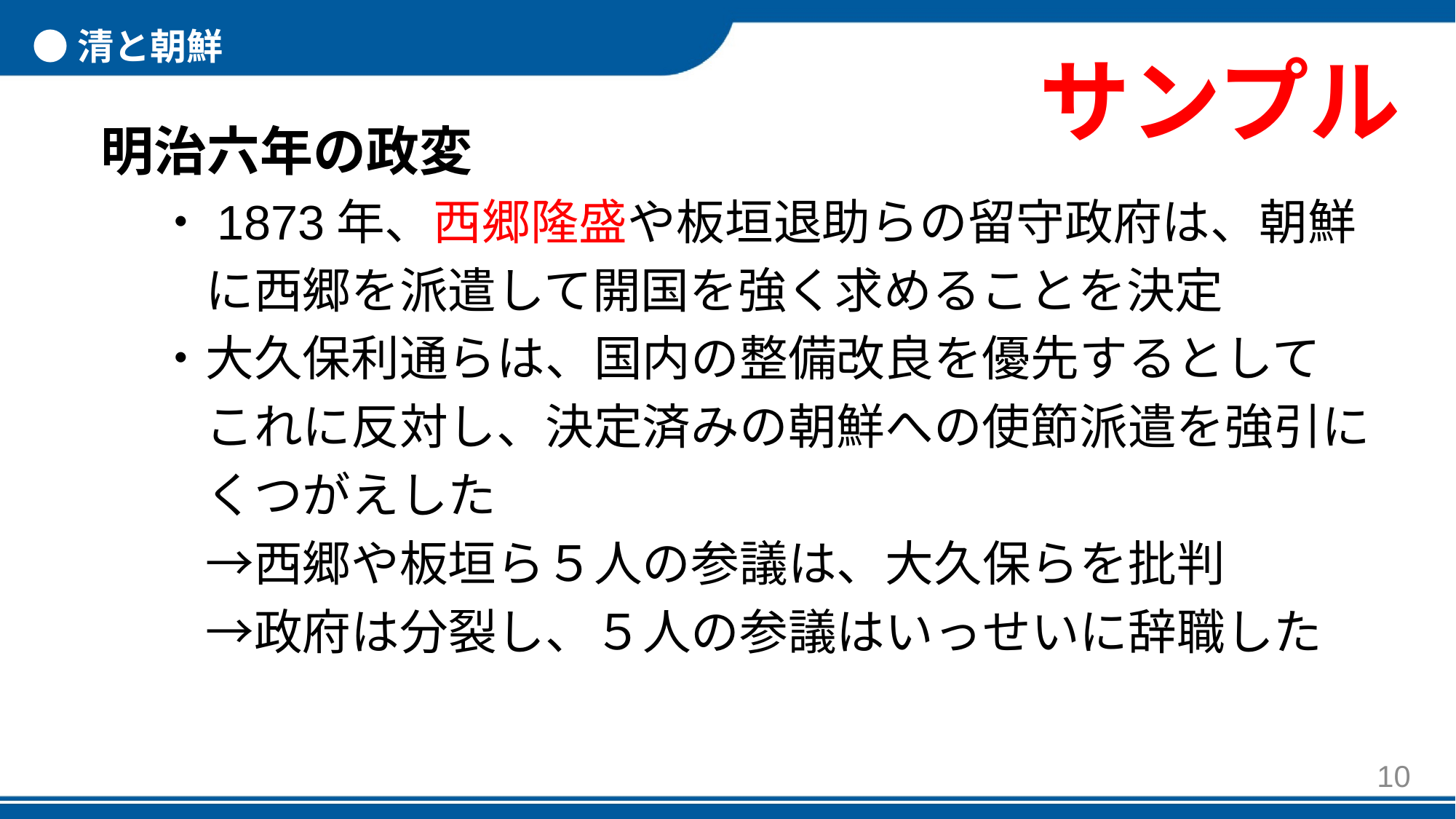

●清と朝鮮
明治六年の政変
・1873年、西郷隆盛や板垣退助らの留守政府は、朝鮮
　に西郷を派遣して開国を強く求めることを決定
・大久保利通らは、国内の整備改良を優先するとして
　これに反対し、決定済みの朝鮮への使節派遣を強引に
　くつがえした
　→西郷や板垣ら５人の参議は、大久保らを批判
　→政府は分裂し、５人の参議はいっせいに辞職した